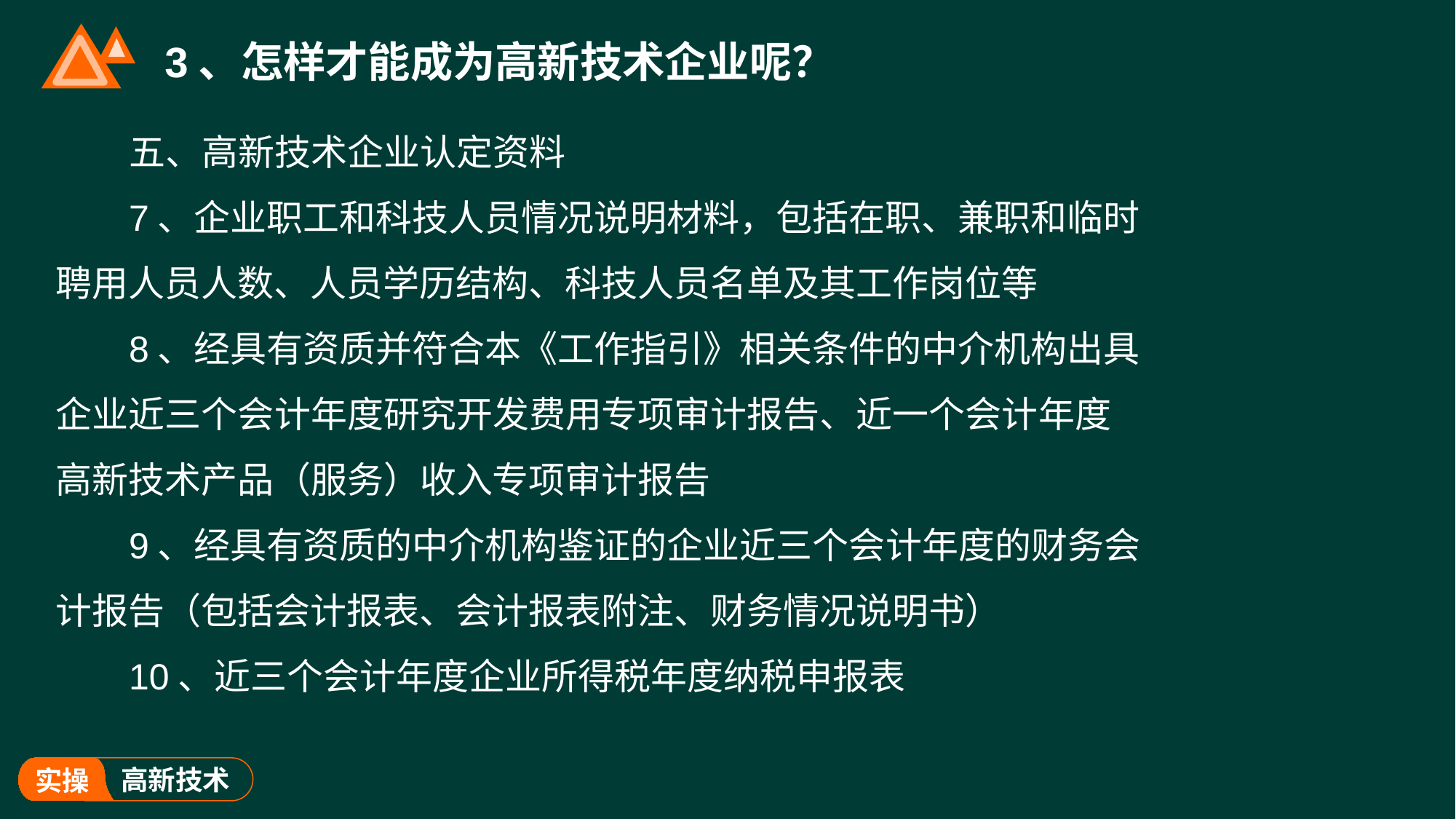

# 3、怎样才能成为高新技术企业呢？
五、高新技术企业认定资料
7、企业职工和科技人员情况说明材料，包括在职、兼职和临时聘用人员人数、人员学历结构、科技人员名单及其工作岗位等
8、经具有资质并符合本《工作指引》相关条件的中介机构出具企业近三个会计年度研究开发费用专项审计报告、近一个会计年度高新技术产品（服务）收入专项审计报告
9、经具有资质的中介机构鉴证的企业近三个会计年度的财务会计报告（包括会计报表、会计报表附注、财务情况说明书）
10、近三个会计年度企业所得税年度纳税申报表